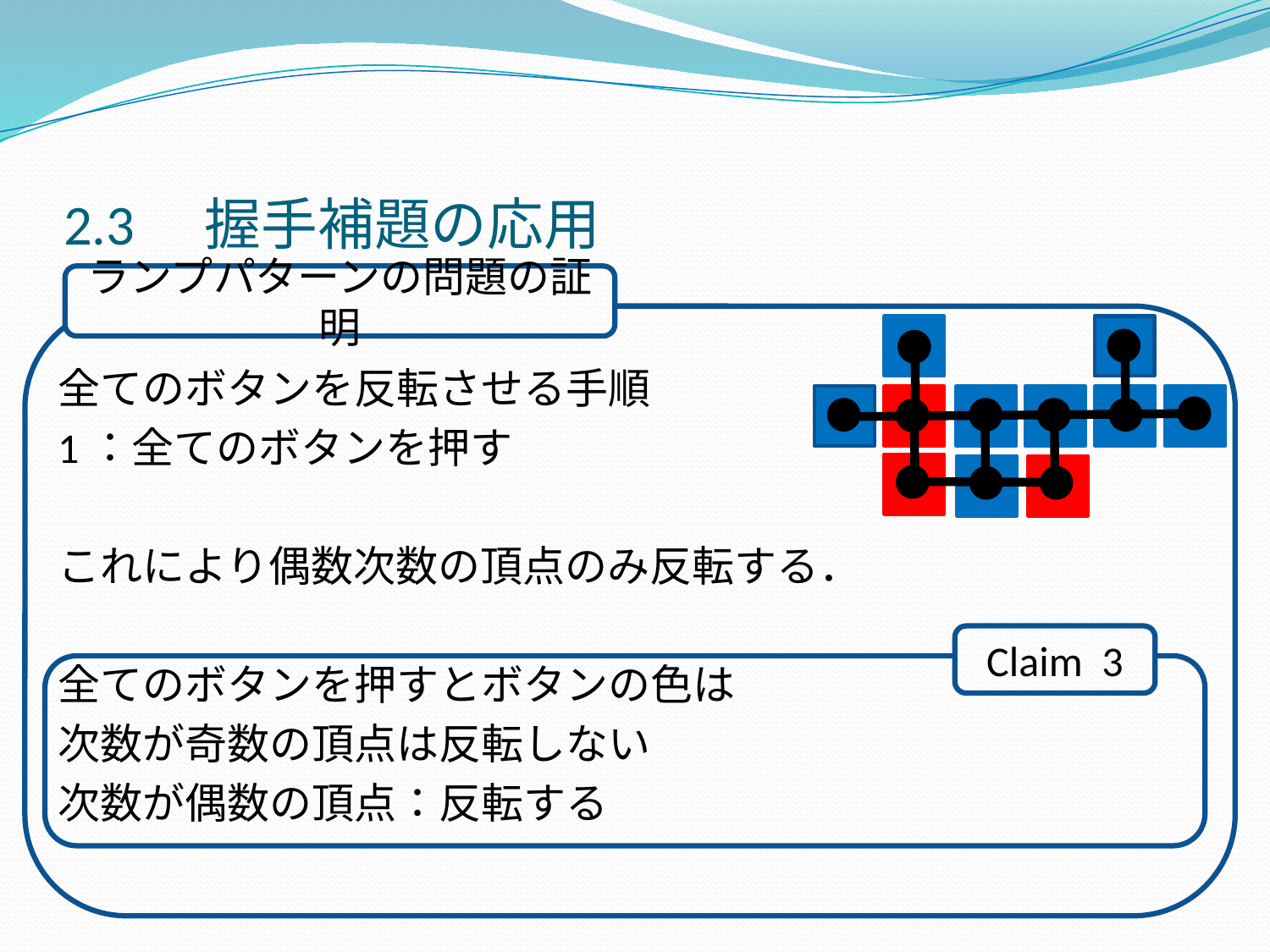

# 2.3　握手補題の応用
ランプパターンの問題の証明

全てのボタンを反転させる手順
1：全てのボタンを押す

これにより偶数次数の頂点のみ反転する．

全てのボタンを押すとボタンの色は
次数が奇数の頂点は反転しない
次数が偶数の頂点：反転する

Claim  3